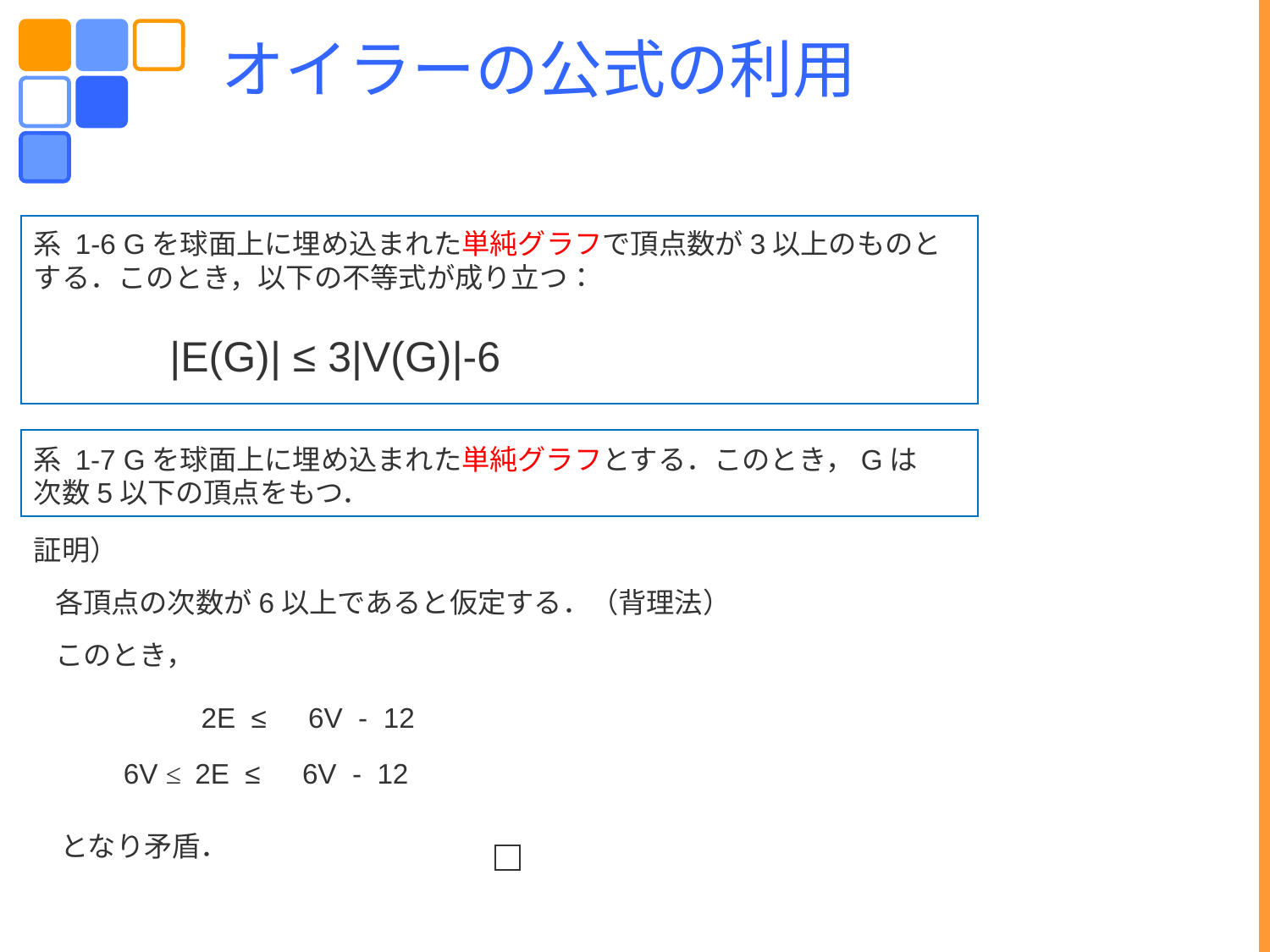

オイラーの公式の利用

系 1-6 Gを球面上に埋め込まれた単純グラフで頂点数が3以上のものとする．このとき，以下の不等式が成り立つ：
 |E(G)| ≤ 3|V(G)|-6

系 1-7 Gを球面上に埋め込まれた単純グラフとする．このとき，Gは次数5以下の頂点をもつ．
証明）
各頂点の次数が6以上であると仮定する．（背理法）
このとき，
2E  ≤　6V  -  12
6V ≤  2E  ≤　6V  -  12
となり矛盾．